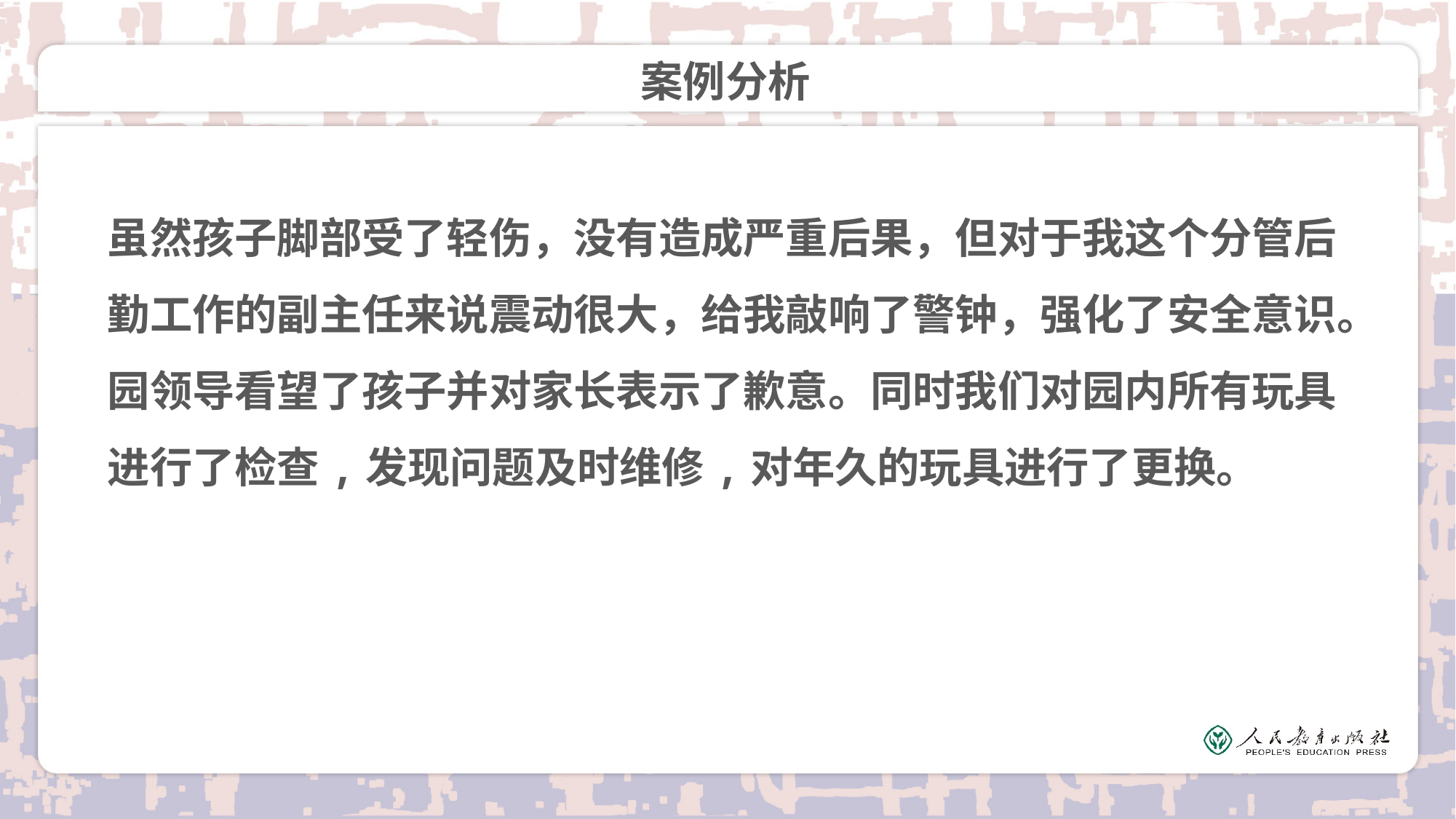

# 案例分析
虽然孩子脚部受了轻伤，没有造成严重后果，但对于我这个分管后勤工作的副主任来说震动很大，给我敲响了警钟，强化了安全意识。园领导看望了孩子并对家长表示了歉意。同时我们对园内所有玩具进行了检查,发现问题及时维修,对年久的玩具进行了更换。